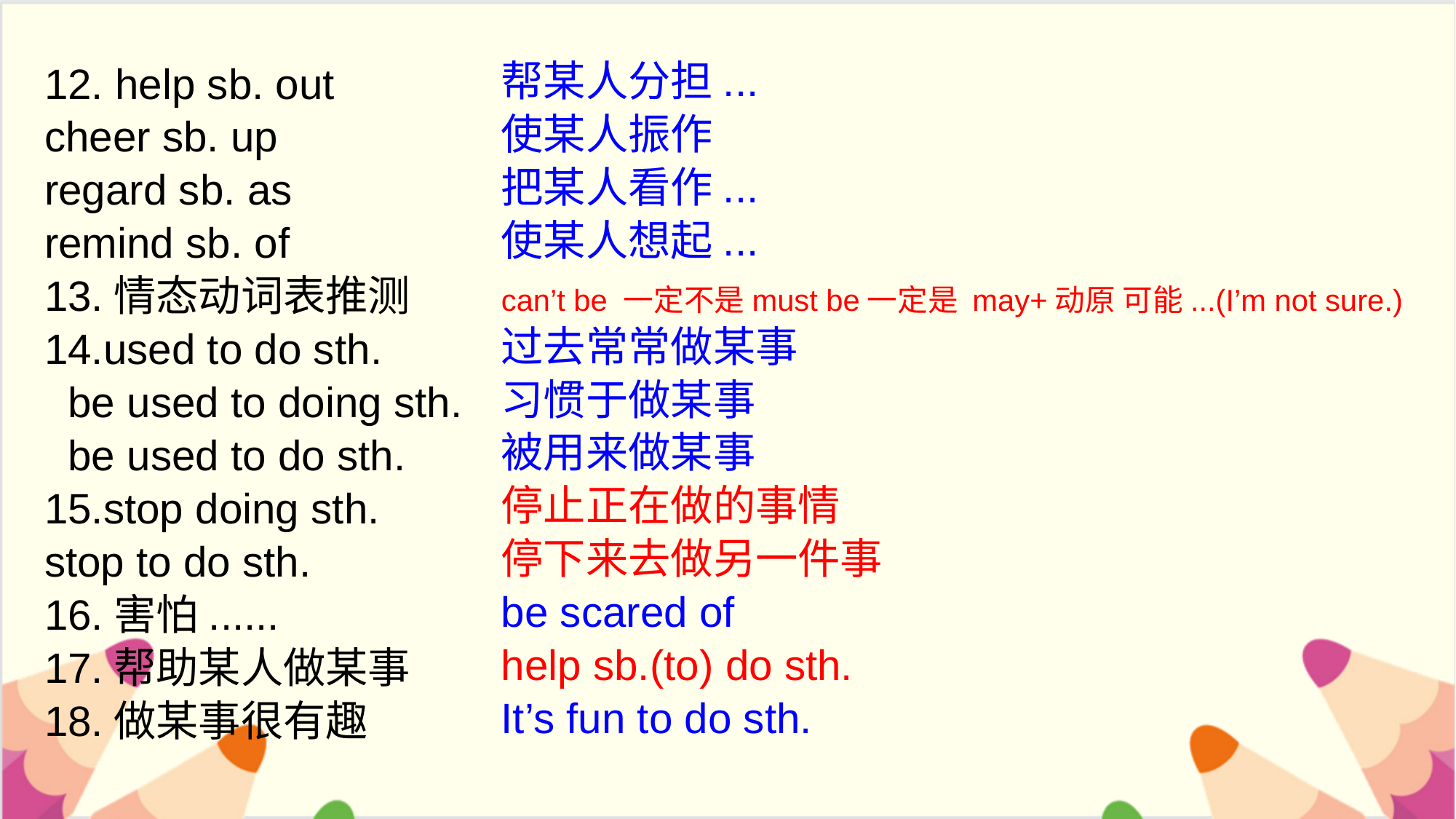

帮某人分担...
使某人振作
把某人看作...
使某人想起...
can’t be 一定不是must be一定是 may+动原 可能...(I’m not sure.)
过去常常做某事
习惯于做某事
被用来做某事
停止正在做的事情
停下来去做另一件事
be scared of
help sb.(to) do sth.
It’s fun to do sth.
12. help sb. out
cheer sb. up
regard sb. as
remind sb. of
13.情态动词表推测
14.used to do sth.
  be used to doing sth.
  be used to do sth.
15.stop doing sth.
stop to do sth.
16.害怕......
17.帮助某人做某事
18.做某事很有趣